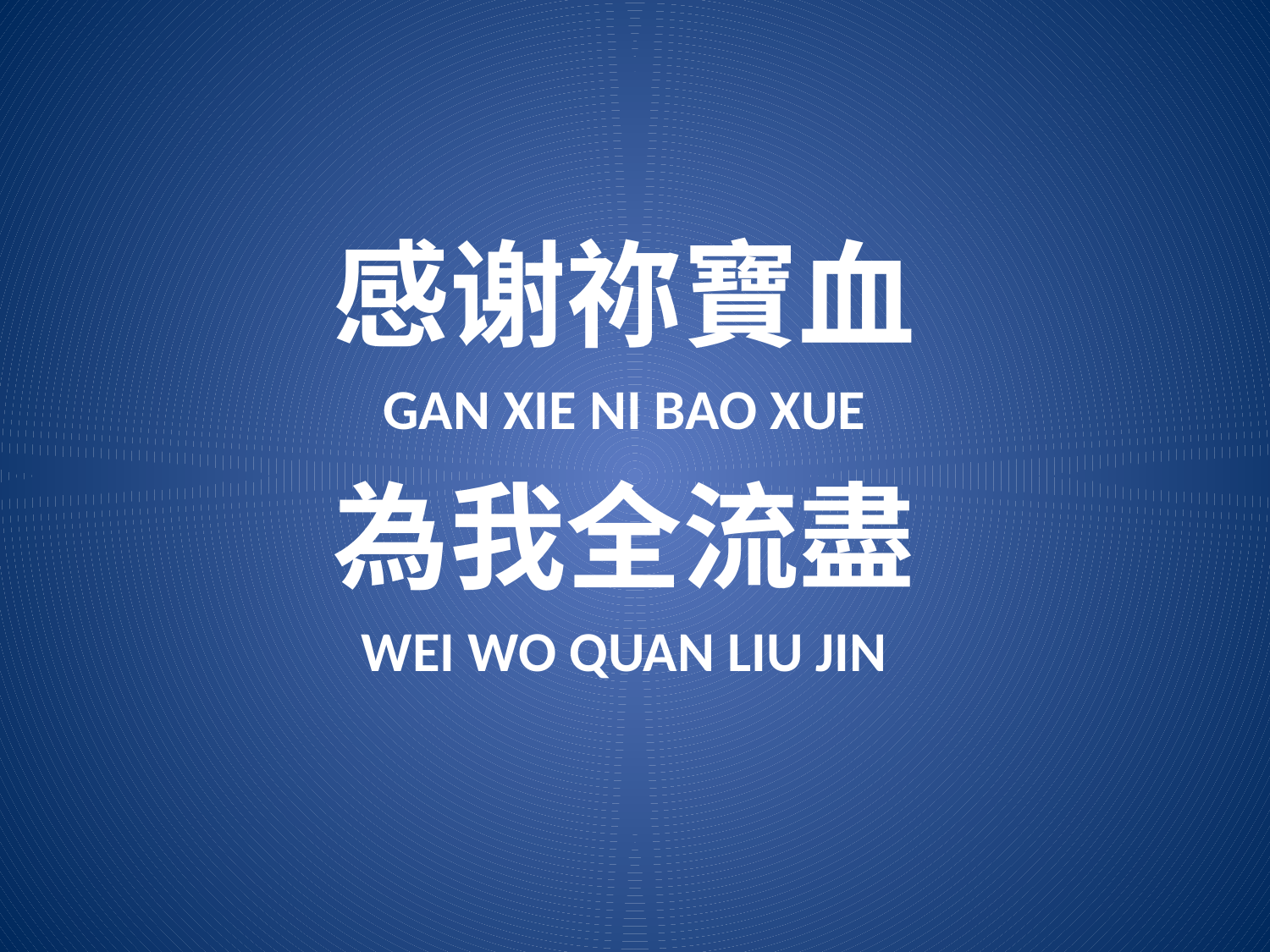

感谢祢寶血
GAN XIE NI BAO XUE
為我全流盡
WEI WO QUAN LIU JIN